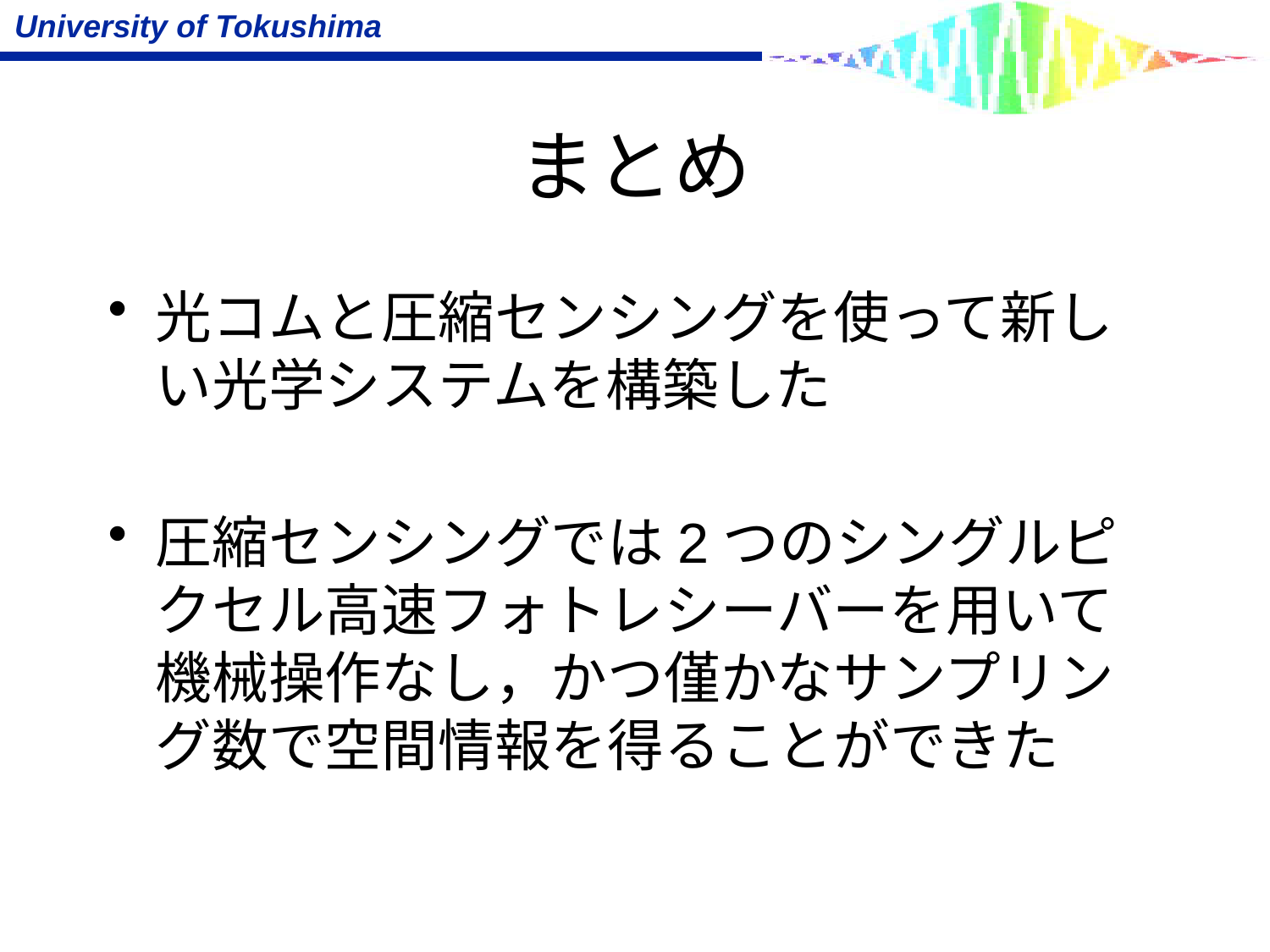

# まとめ
光コムと圧縮センシングを使って新しい光学システムを構築した

圧縮センシングでは2つのシングルピクセル高速フォトレシーバーを用いて機械操作なし，かつ僅かなサンプリング数で空間情報を得ることができた